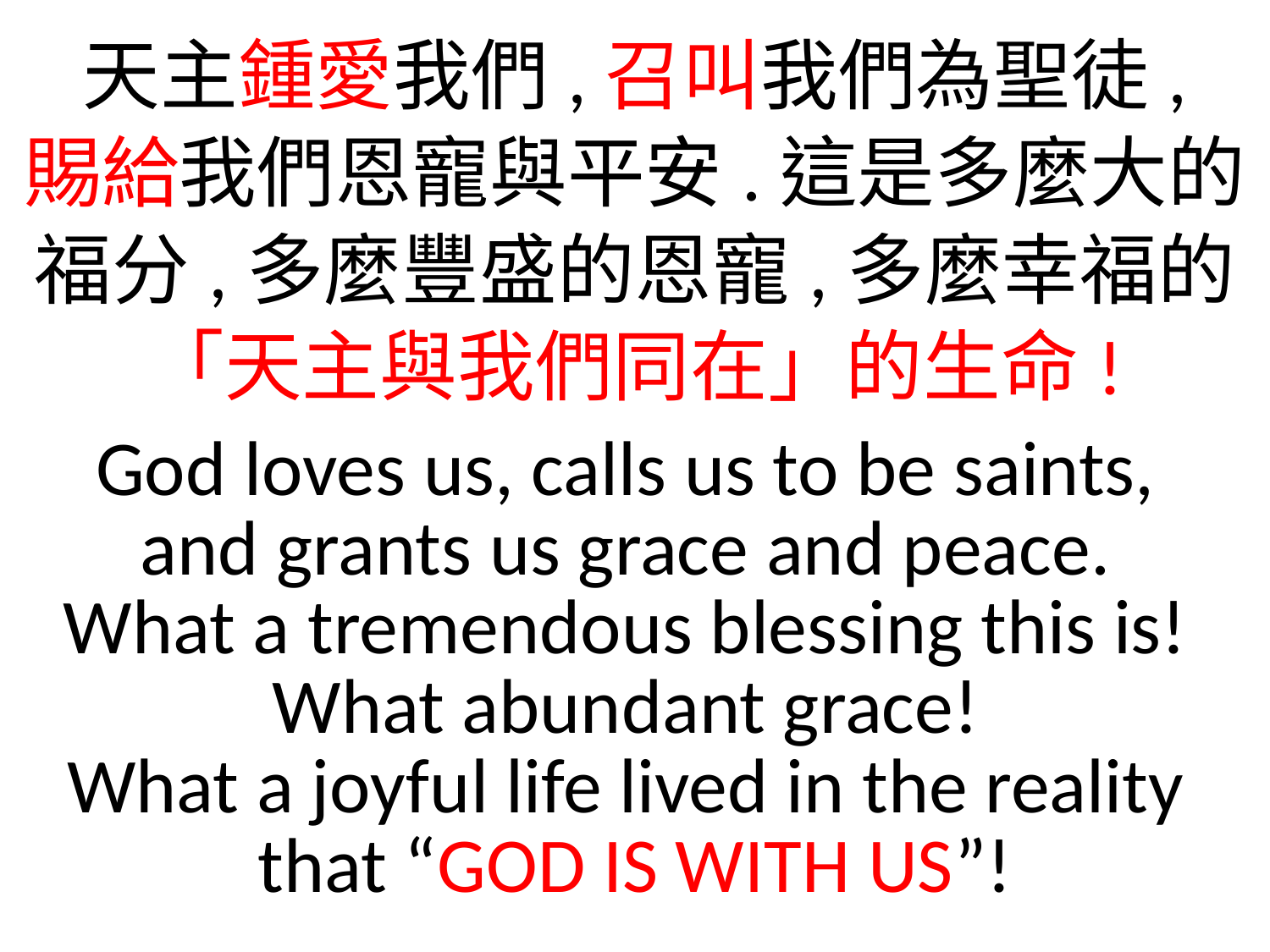

天主鍾愛我們,召叫我們為聖徒,
賜給我們恩寵與平安.這是多麼大的
福分,多麼豐盛的恩寵,多麼幸福的
「天主與我們同在」的生命!
God loves us, calls us to be saints,
and grants us grace and peace.
What a tremendous blessing this is!
What abundant grace!
What a joyful life lived in the reality
that “GOD IS WITH US”!